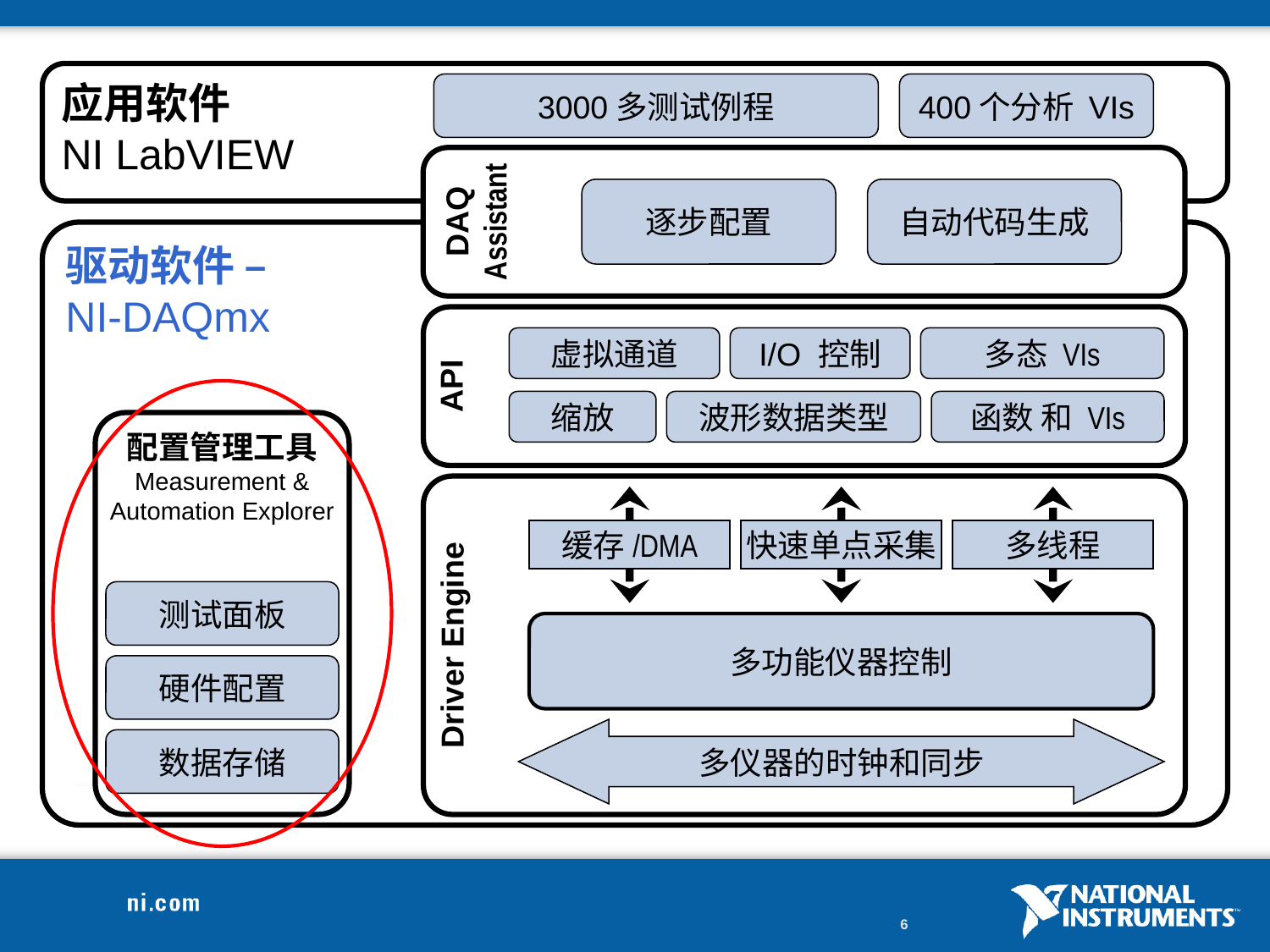

应用软件
NI LabVIEW
3000多测试例程
400个分析 VIs
DAQ
Assistant
逐步配置
自动代码生成
驱动软件 –
NI-DAQmx
API
虚拟通道
I/O 控制
多态 VIs
缩放
波形数据类型

函数 和 VIs
配置管理工具
Measurement &
Automation Explorer
Driver Engine

缓存/DMA

快速单点采集

多线程
测试面板
数据存储
多功能仪器控制
硬件配置
多仪器的时钟和同步